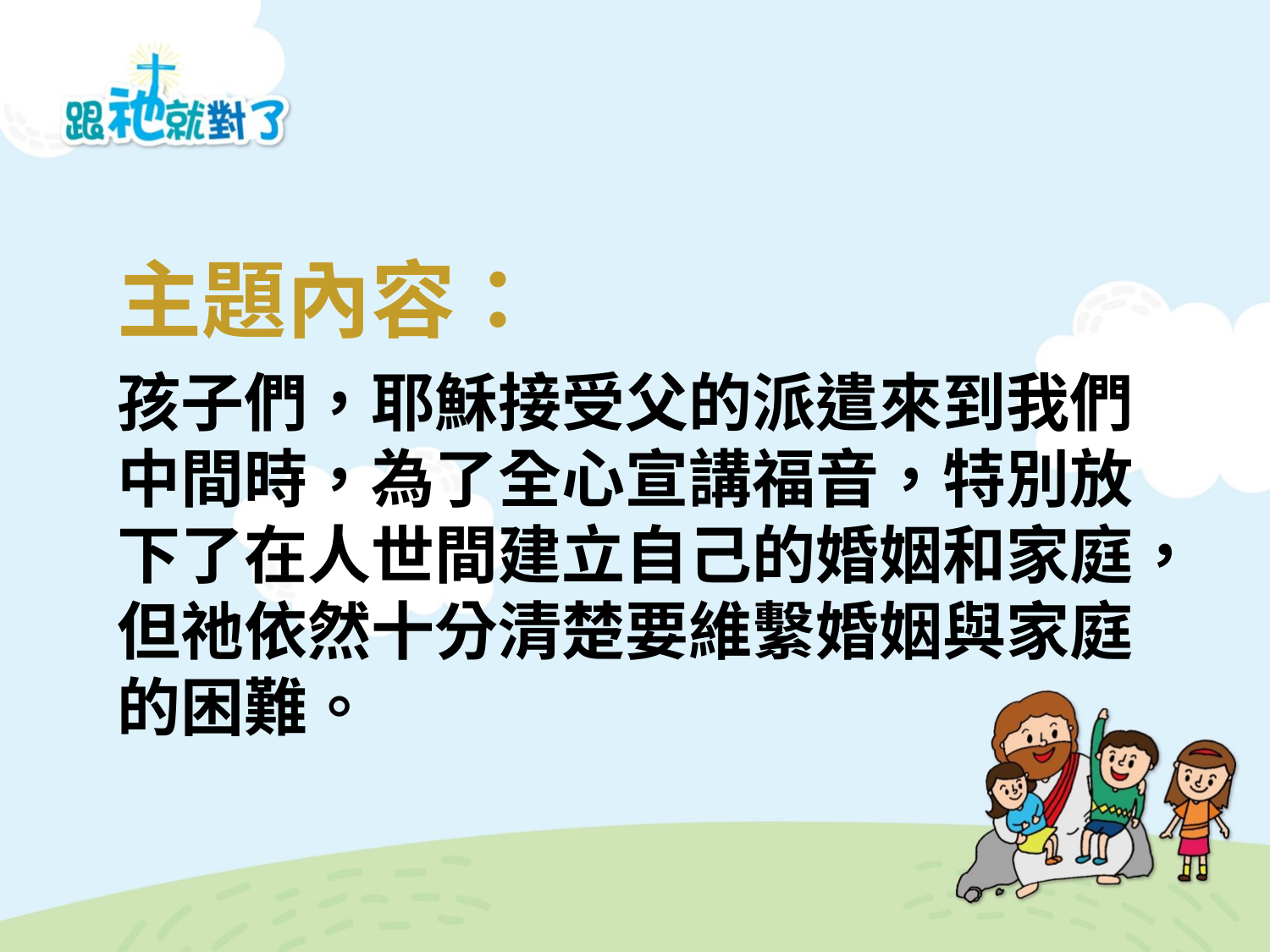

主題內容：
孩子們，耶穌接受父的派遣來到我們中間時，為了全心宣講福音，特別放下了在人世間建立自己的婚姻和家庭，但祂依然十分清楚要維繫婚姻與家庭的困難。